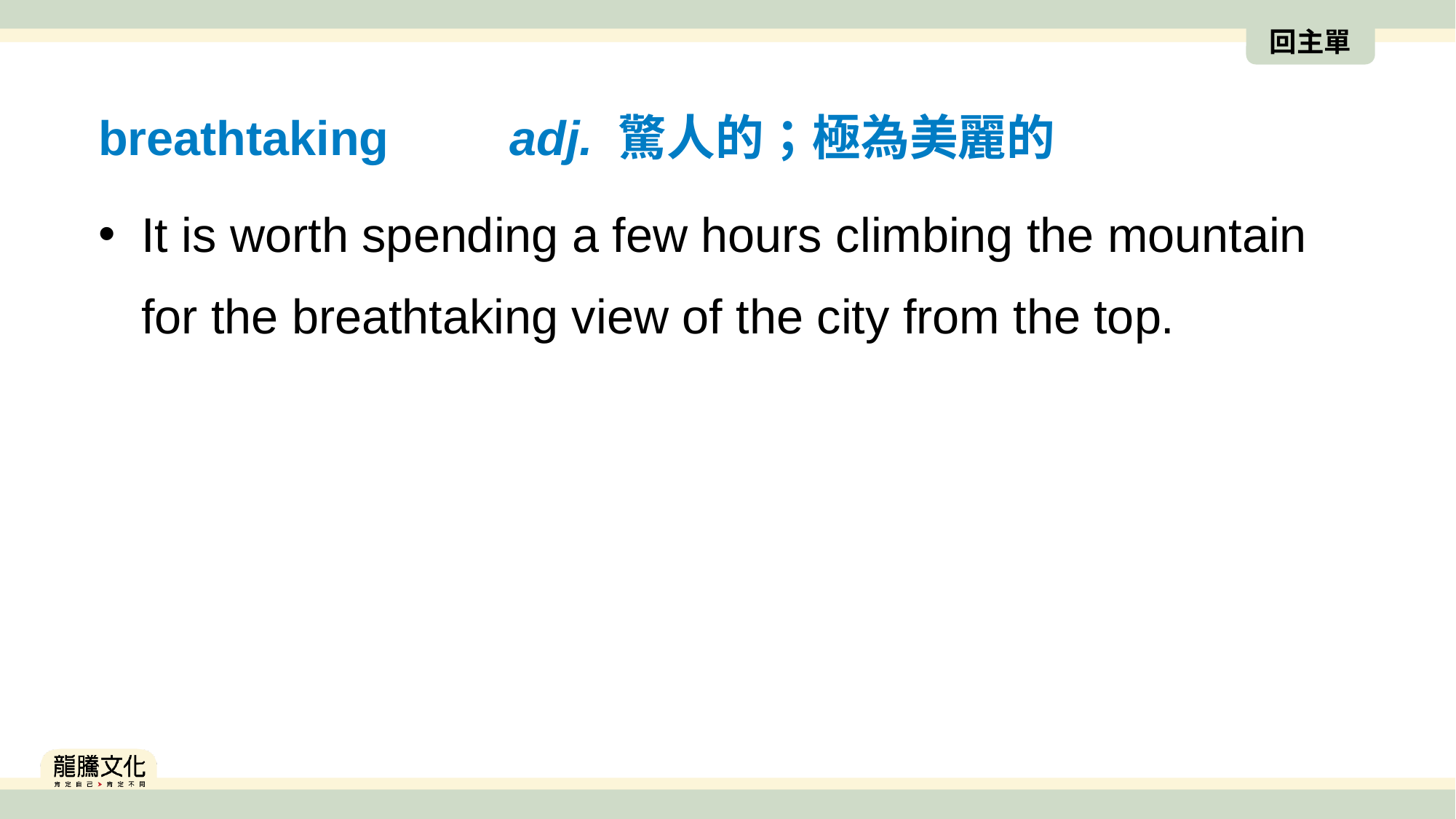

回主單
breathtaking　　adj. 驚人的；極為美麗的
It is worth spending a few hours climbing the mountain for the breathtaking view of the city from the top.